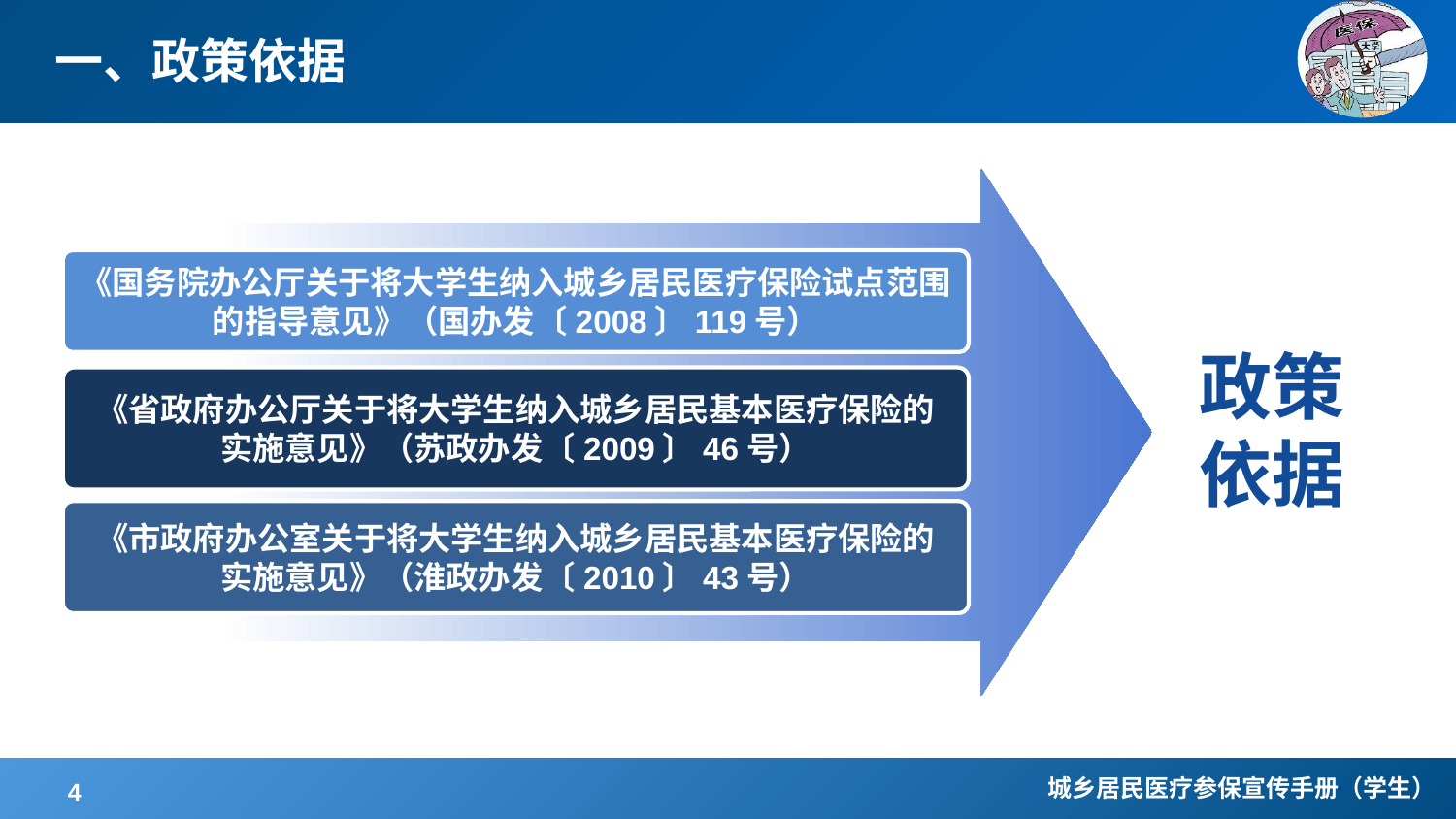

# 一、政策依据

《国务院办公厅关于将大学生纳入城乡居民医疗保险试点范围的指导意见》（国办发〔2008〕119号）
政策
依据
《省政府办公厅关于将大学生纳入城乡居民基本医疗保险的实施意见》（苏政办发〔2009〕46号）
《市政府办公室关于将大学生纳入城乡居民基本医疗保险的实施意见》（淮政办发〔2010〕43号）